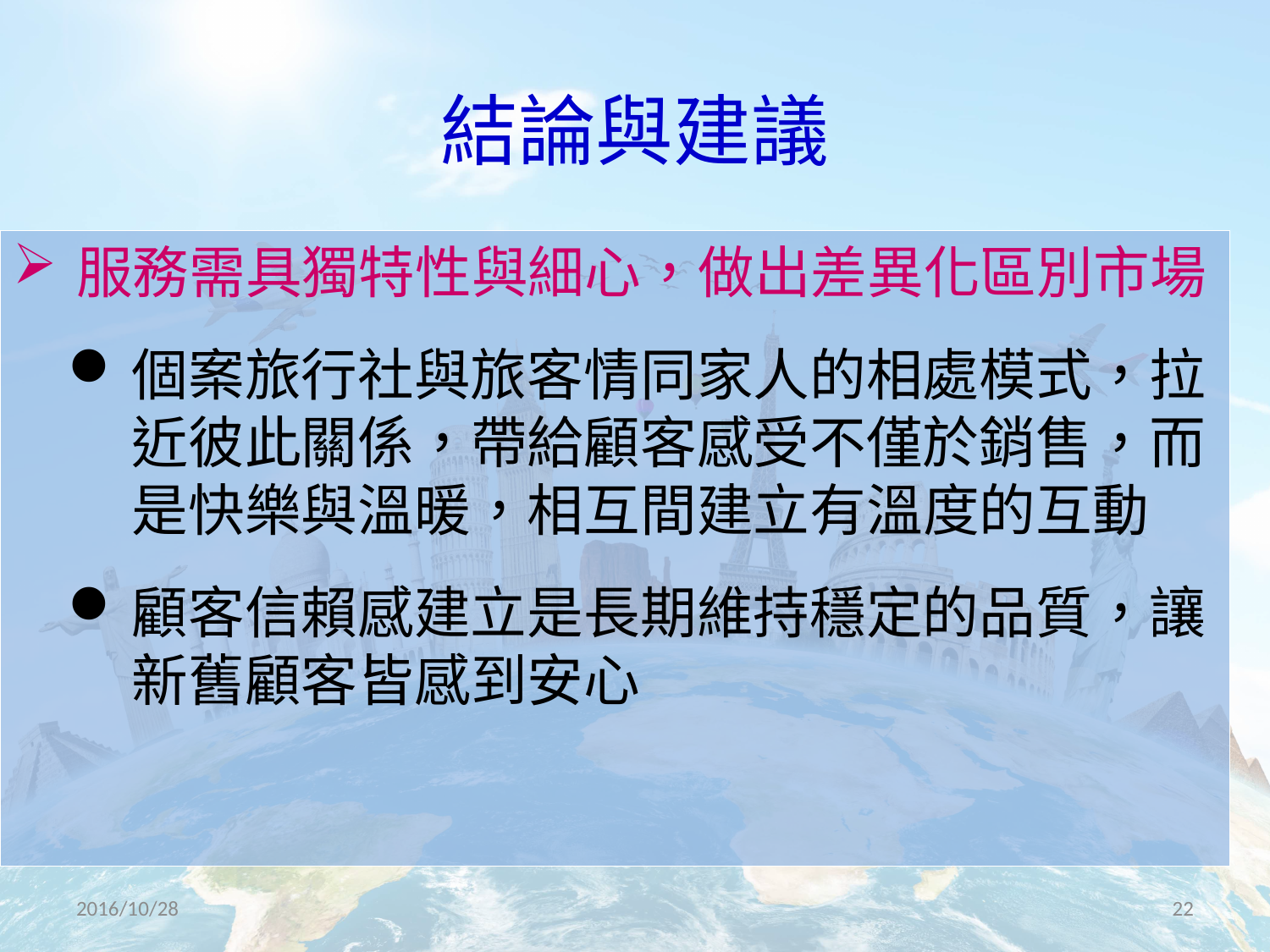

# 結論與建議
服務需具獨特性與細心，做出差異化區別市場
個案旅行社與旅客情同家人的相處模式，拉近彼此關係，帶給顧客感受不僅於銷售，而是快樂與溫暖，相互間建立有溫度的互動
顧客信賴感建立是長期維持穩定的品質，讓新舊顧客皆感到安心

2016/10/28
22